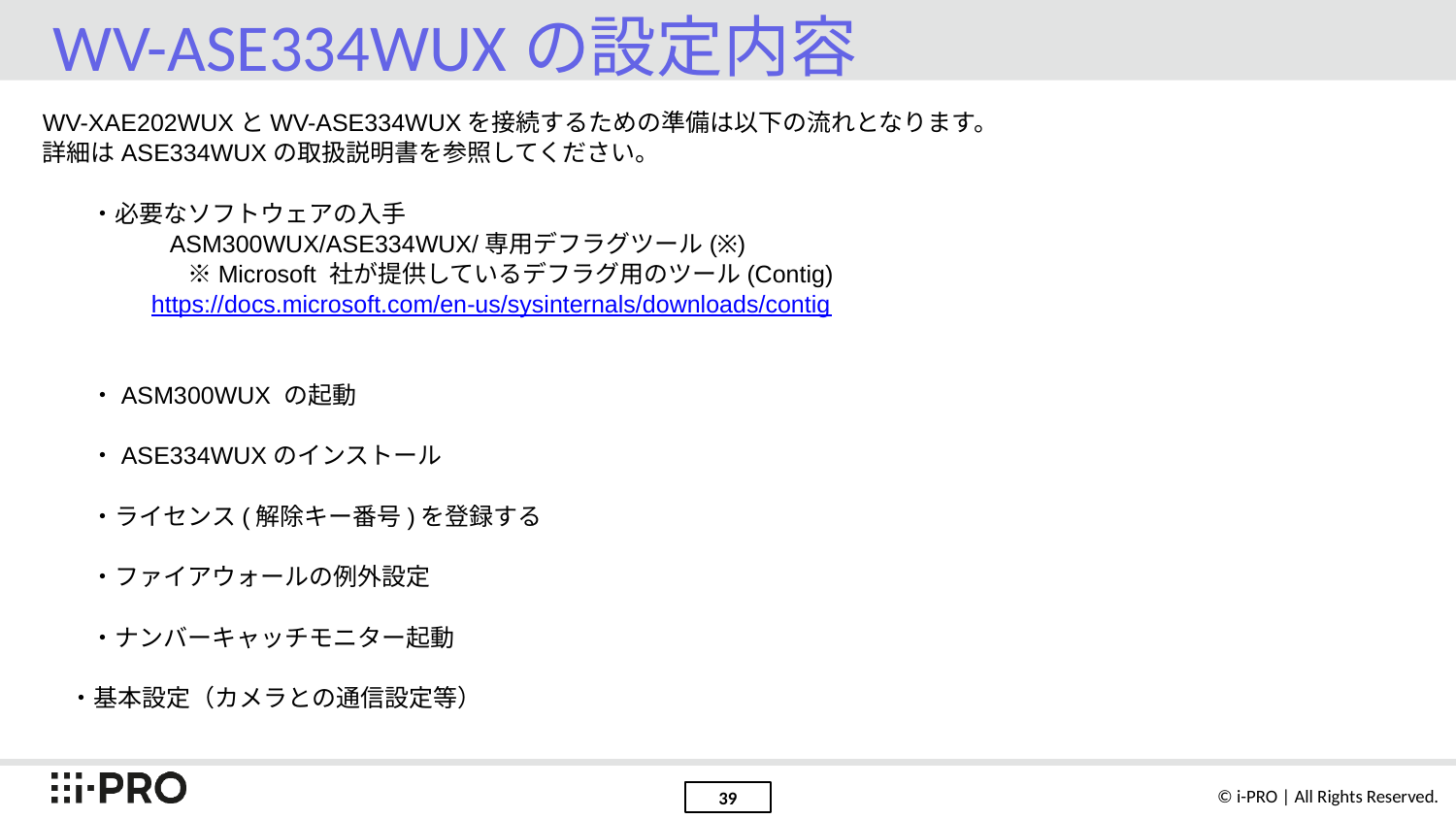

# WV-ASE334WUXの設定内容
WV-XAE202WUXとWV-ASE334WUXを接続するための準備は以下の流れとなります。
詳細はASE334WUXの取扱説明書を参照してください。

　　・必要なソフトウェアの入手
　　　　　ASM300WUX/ASE334WUX/専用デフラグツール(※)
　　　　　　※Microsoft 社が提供しているデフラグ用のツール(Contig)
                https://docs.microsoft.com/en-us/sysinternals/downloads/contig

　　・ASM300WUX の起動

　　・ASE334WUXのインストール

　　・ライセンス(解除キー番号)を登録する

　　・ファイアウォールの例外設定

　　・ナンバーキャッチモニター起動

    ・基本設定（カメラとの通信設定等）